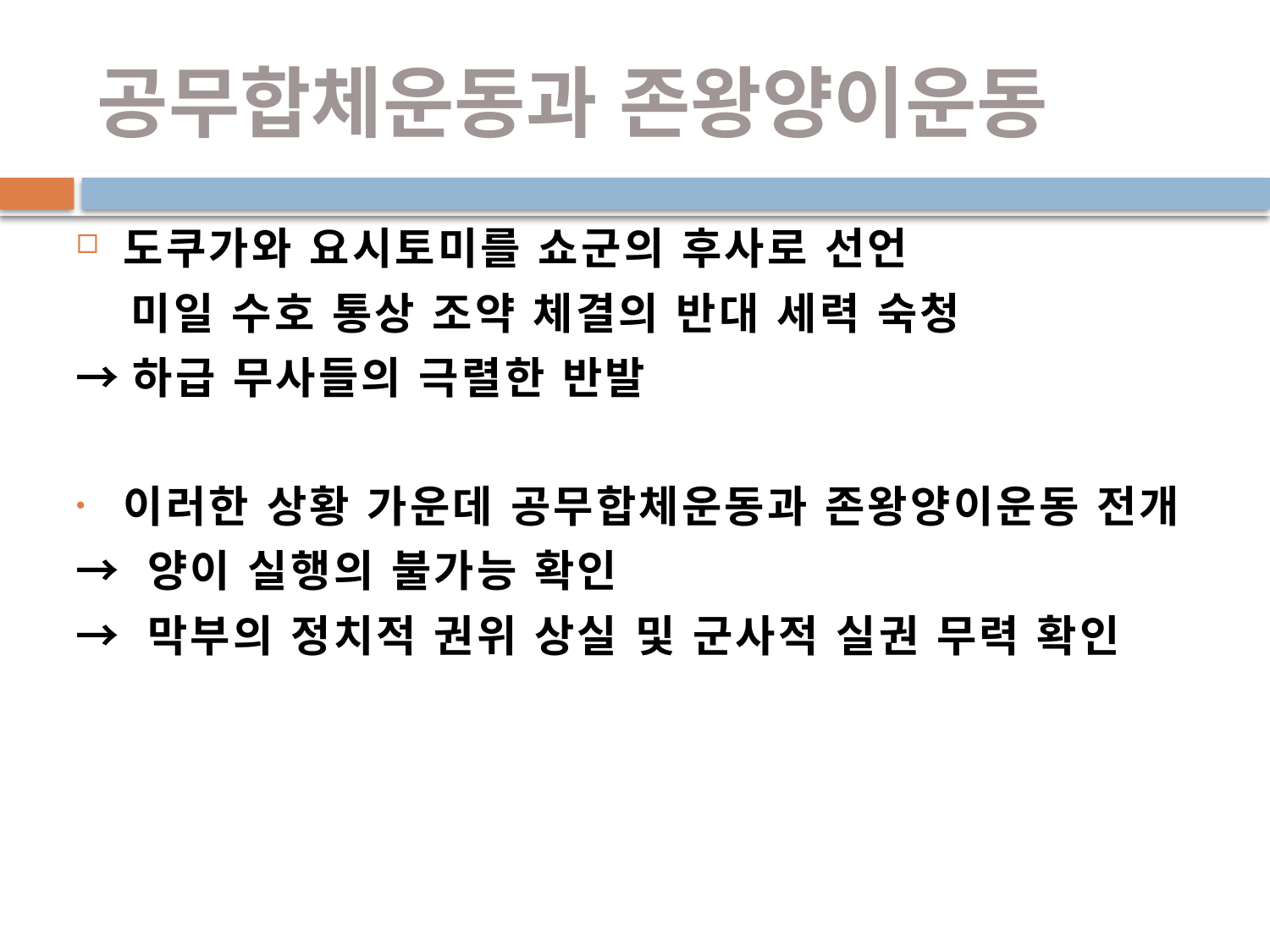

# 공무합체운동과 존왕양이운동
도쿠가와 요시토미를 쇼군의 후사로 선언
   미일 수호 통상 조약 체결의 반대 세력 숙청
→하급 무사들의 극렬한 반발

이러한 상황 가운데 공무합체운동과 존왕양이운동 전개
→ 양이 실행의 불가능 확인
→ 막부의 정치적 권위 상실 및 군사적 실권 무력 확인